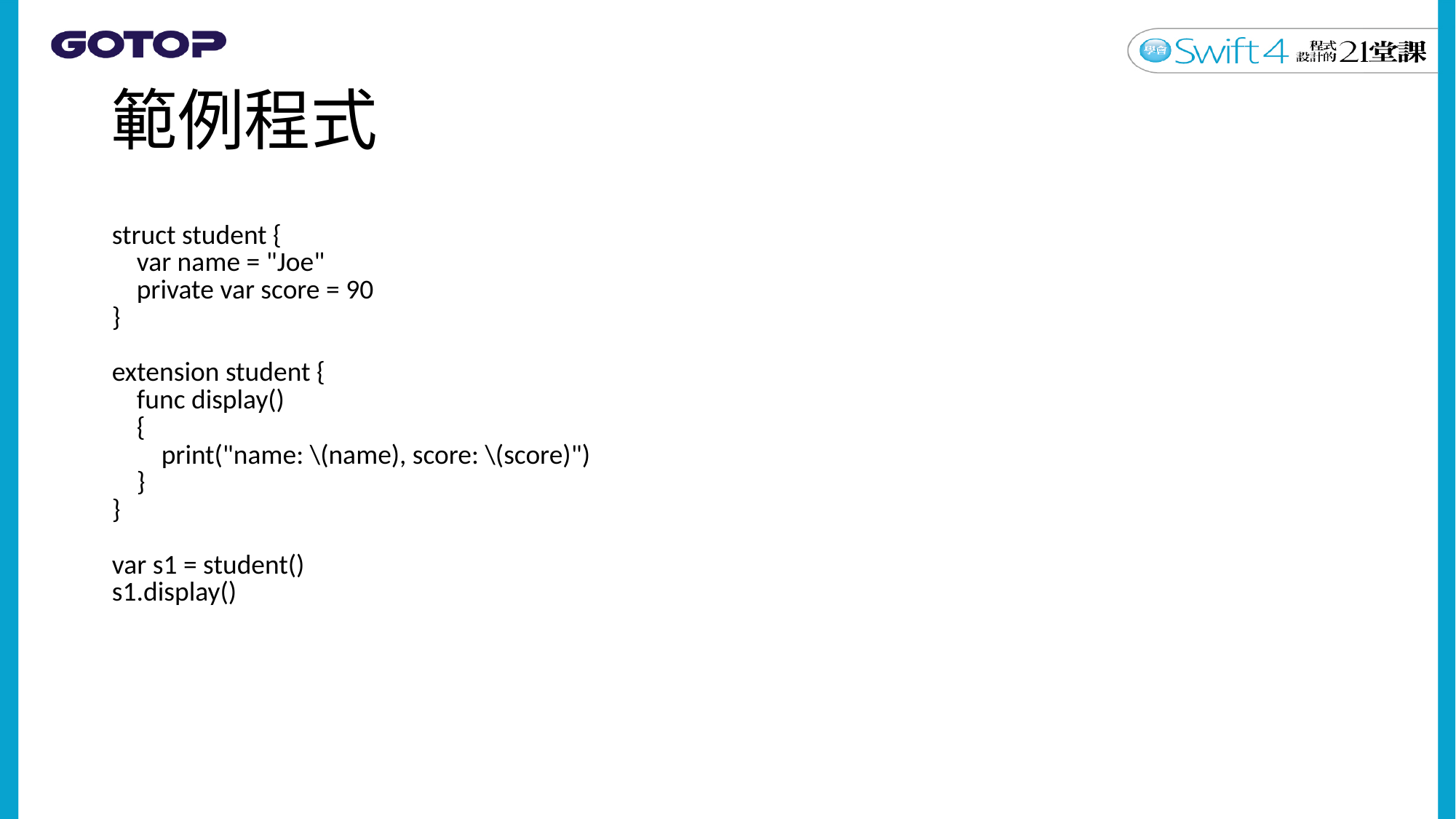

# 範例程式
| struct student { var name = "Joe" private var score = 90 } extension student { func display() { print("name: \(name), score: \(score)") } } var s1 = student() s1.display() |
| --- |